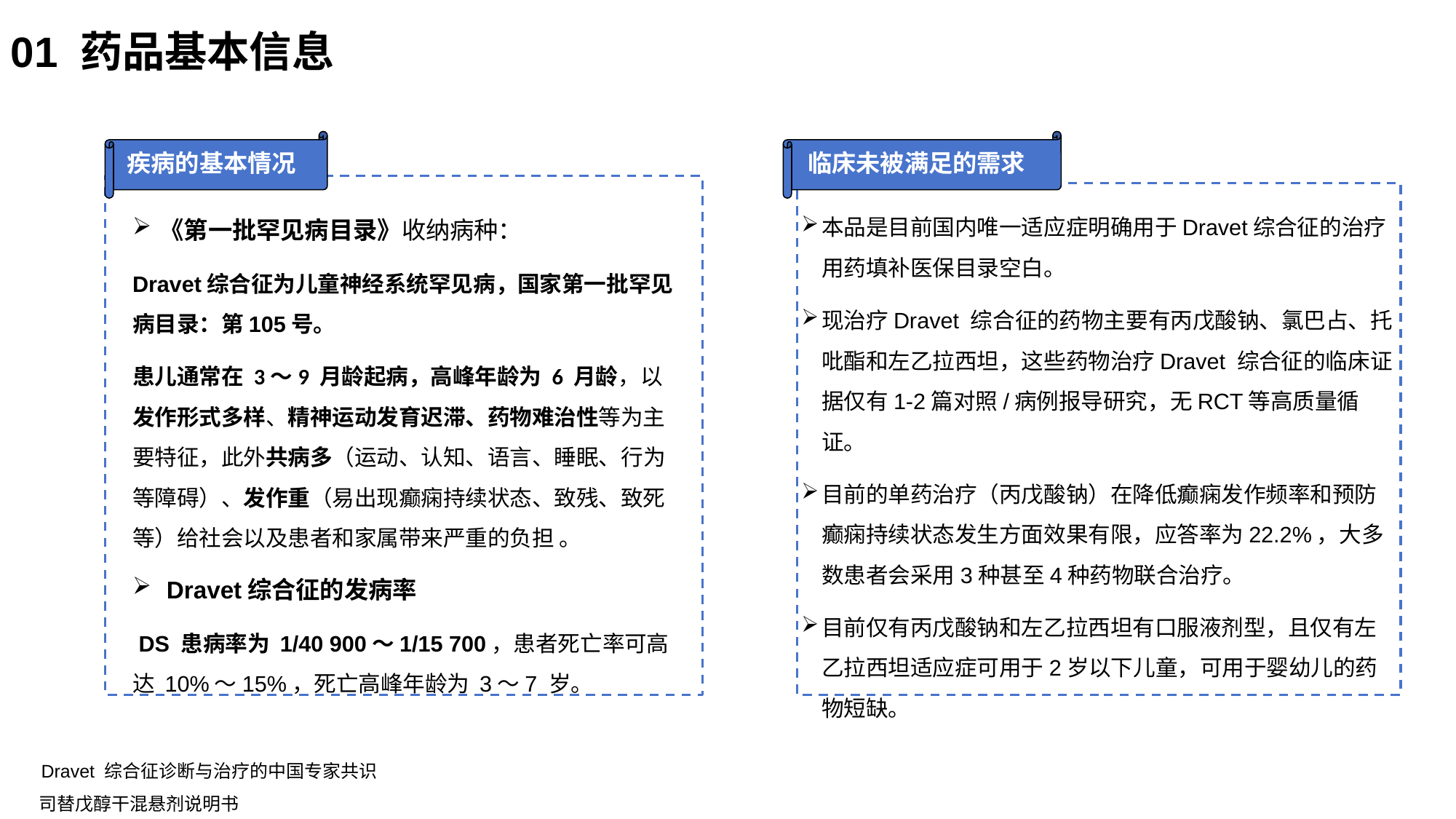

01 药品基本信息

疾病的基本情况

临床未被满足的需求

本品是目前国内唯一适应症明确用于Dravet综合征的治疗用药填补医保目录空白。
现治疗Dravet 综合征的药物主要有丙戊酸钠、氯巴占、托吡酯和左乙拉西坦，这些药物治疗Dravet 综合征的临床证据仅有1-2篇对照/病例报导研究，无RCT等高质量循证。
目前的单药治疗（丙戊酸钠）在降低癫痫发作频率和预防癫痫持续状态发生方面效果有限，应答率为22.2%，大多数患者会采用3种甚至4种药物联合治疗。
目前仅有丙戊酸钠和左乙拉西坦有口服液剂型，且仅有左乙拉西坦适应症可用于2岁以下儿童，可用于婴幼儿的药物短缺。
《第一批罕见病目录》收纳病种：
Dravet综合征为儿童神经系统罕见病，国家第一批罕见病目录：第105号。
患儿通常在 3～9 月龄起病，高峰年龄为 6 月龄，以发作形式多样、精神运动发育迟滞、药物难治性等为主要特征，此外共病多（运动、认知、语言、睡眠、行为等障碍）、发作重（易出现癫痫持续状态、致残、致死等）给社会以及患者和家属带来严重的负担 。
Dravet综合征的发病率
 DS 患病率为 1/40 900～1/15 700，患者死亡率可高达 10%～15%，死亡高峰年龄为 3～7 岁。
Dravet 综合征诊断与治疗的中国专家共识
司替戊醇干混悬剂说明书